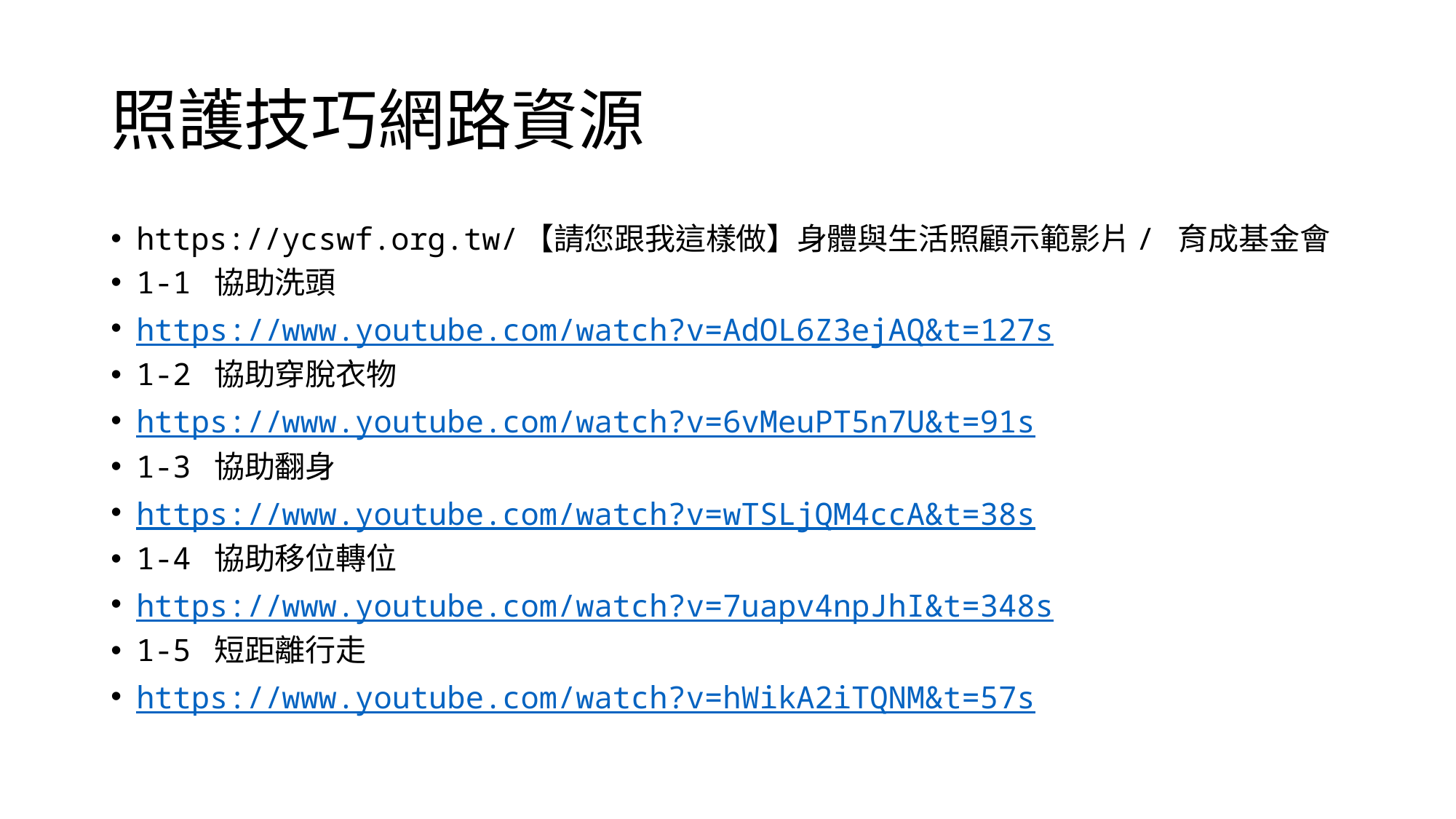

# 照護技巧網路資源
https://ycswf.org.tw/【請您跟我這樣做】身體與生活照顧示範影片/ 育成基金會
1-1 協助洗頭
https://www.youtube.com/watch?v=AdOL6Z3ejAQ&t=127s
1-2 協助穿脫衣物
https://www.youtube.com/watch?v=6vMeuPT5n7U&t=91s
1-3 協助翻身
https://www.youtube.com/watch?v=wTSLjQM4ccA&t=38s
1-4 協助移位轉位
https://www.youtube.com/watch?v=7uapv4npJhI&t=348s
1-5 短距離行走
https://www.youtube.com/watch?v=hWikA2iTQNM&t=57s